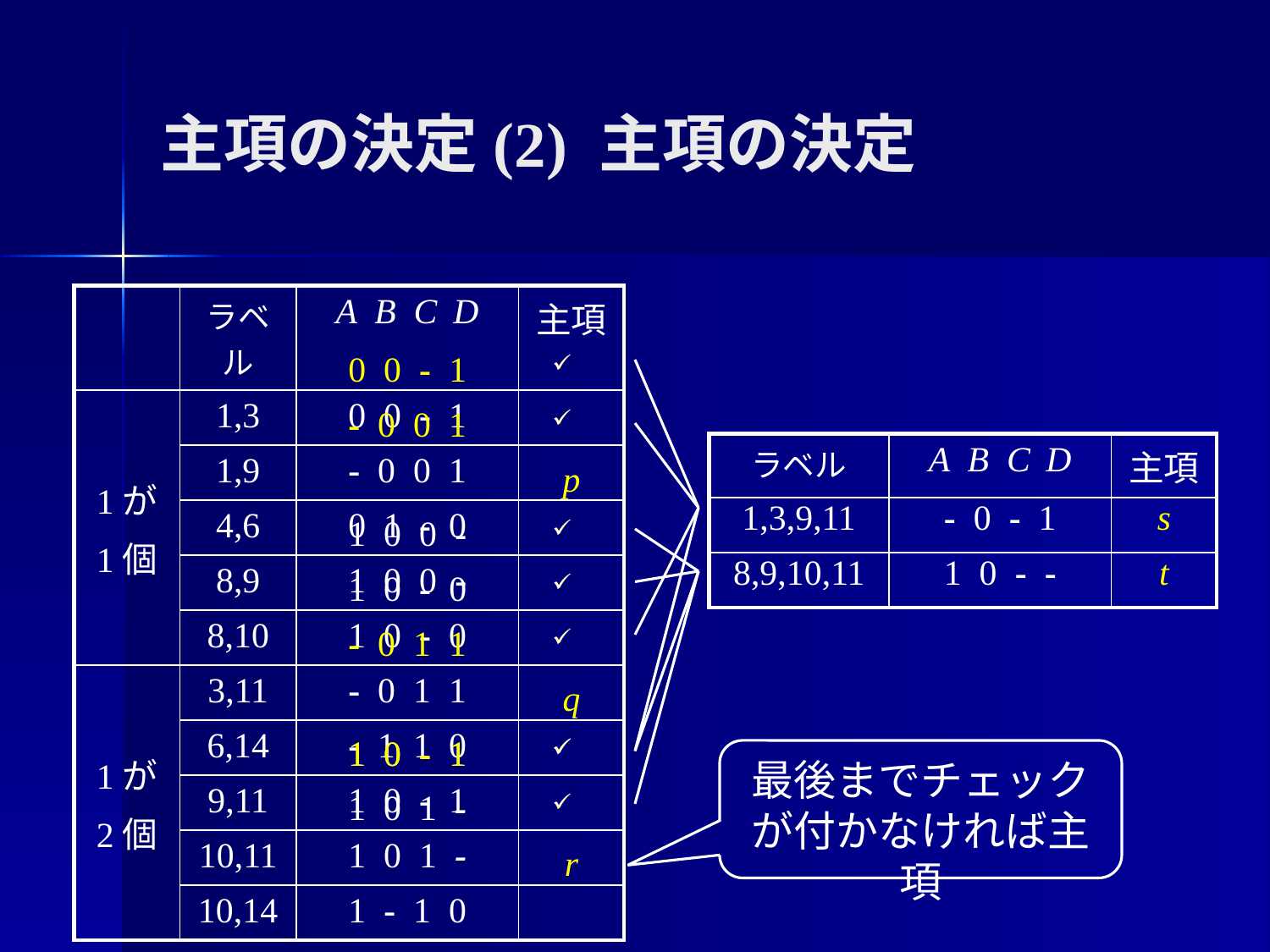

# 主項の決定(2) 主項の決定
|  | ラベル | A B C D | 主項 |
| --- | --- | --- | --- |
| 1が 1個 | 1,3 | 0 0 - 1 |  |
|  | 1,9 | - 0 0 1 |  |
|  | 4,6 | 0 1 - 0 |  |
|  | 8,9 | 1 0 0 - |  |
|  | 8,10 | 1 0 - 0 |  |
| 1が 2個 | 3,11 | - 0 1 1 |  |
|  | 6,14 | - 1 1 0 |  |
|  | 9,11 | 1 0 - 1 |  |
|  | 10,11 | 1 0 1 - |  |
|  | 10,14 | 1 - 1 0 |  |
0  0  -  1

-  0  0  1

1,3,9,11
-  0  -  1

-  0  1  1

1  0  -  1

| ラベル | A B C D | 主項 |
| --- | --- | --- |
|  |  |  |
|  |  |  |
p
s
t
q
r
1  0  0  -

8,9,10,11
1  0  -  -
1  0  -  0

1  0  -  1

1  0  1  -

最後までチェックが付かなければ主項